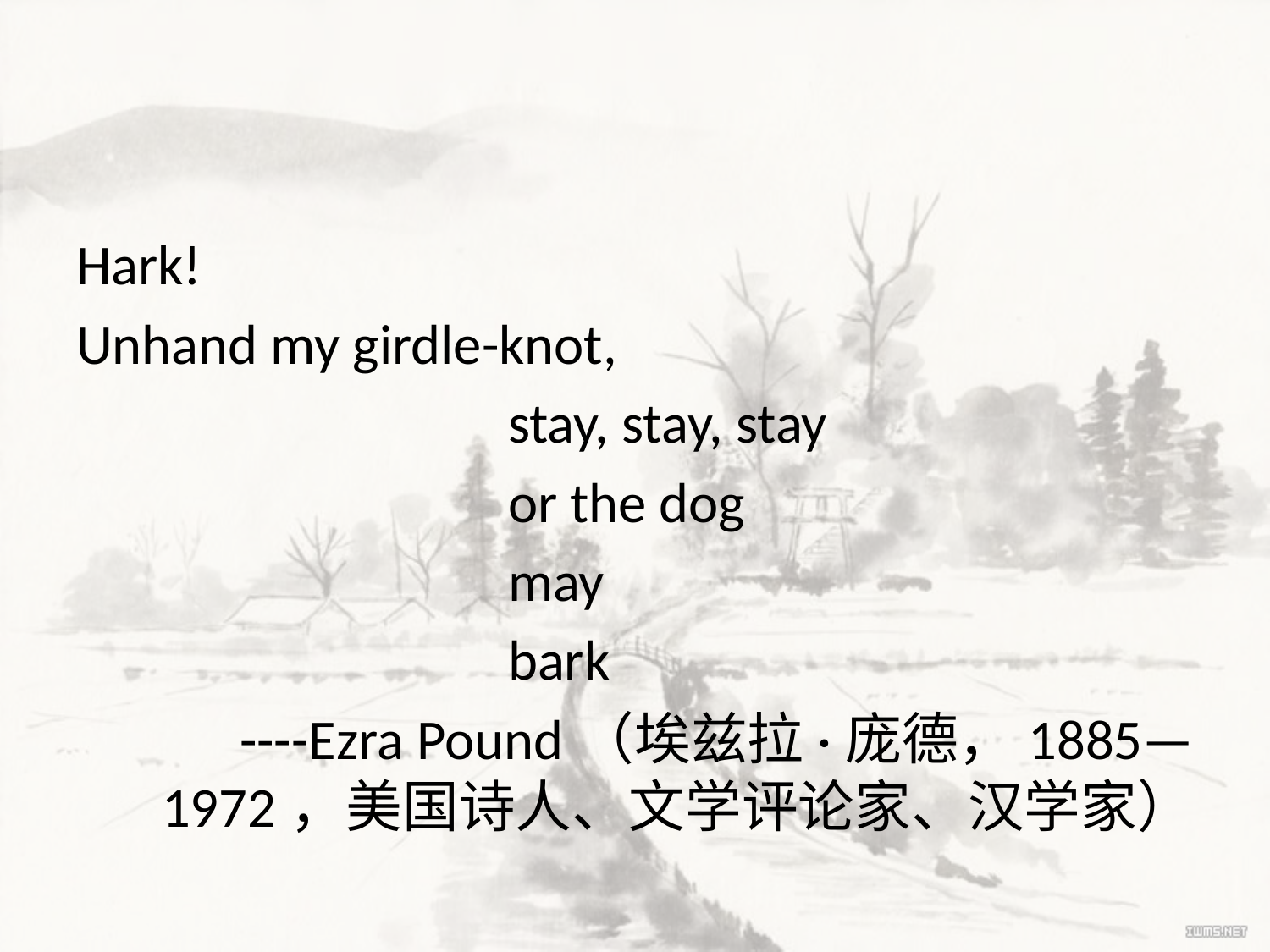

#
Hark!
Unhand my girdle-knot,
                                  stay, stay, stay
                                  or the dog
                                  may
                                  bark
----Ezra Pound（埃兹拉·庞德，1885—1972，美国诗人、文学评论家、汉学家）